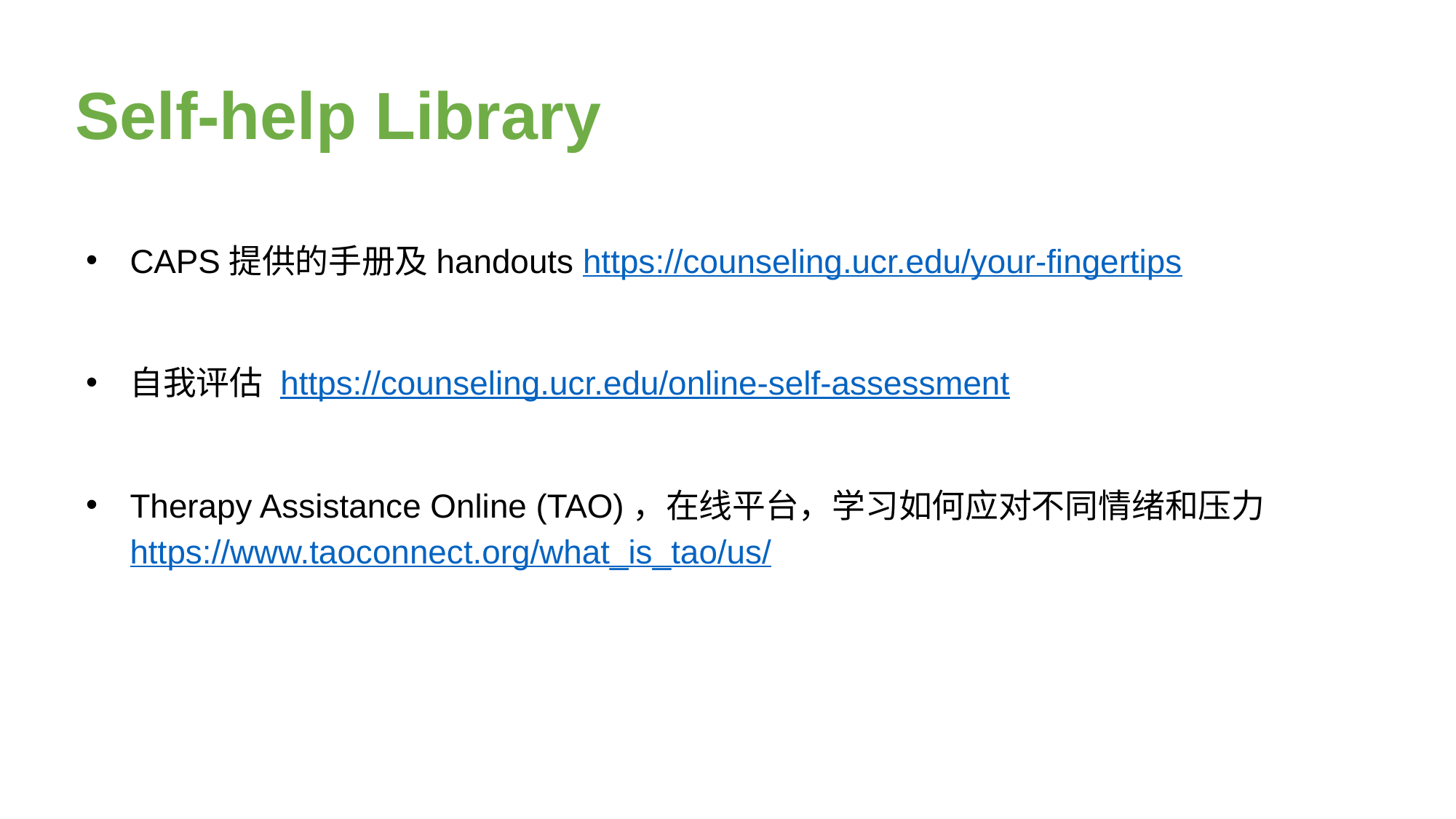

# Self-help Library
CAPS提供的手册及handouts https://counseling.ucr.edu/your-fingertips

自我评估 https://counseling.ucr.edu/online-self-assessment

Therapy Assistance Online (TAO)，在线平台，学习如何应对不同情绪和压力 https://www.taoconnect.org/what_is_tao/us/